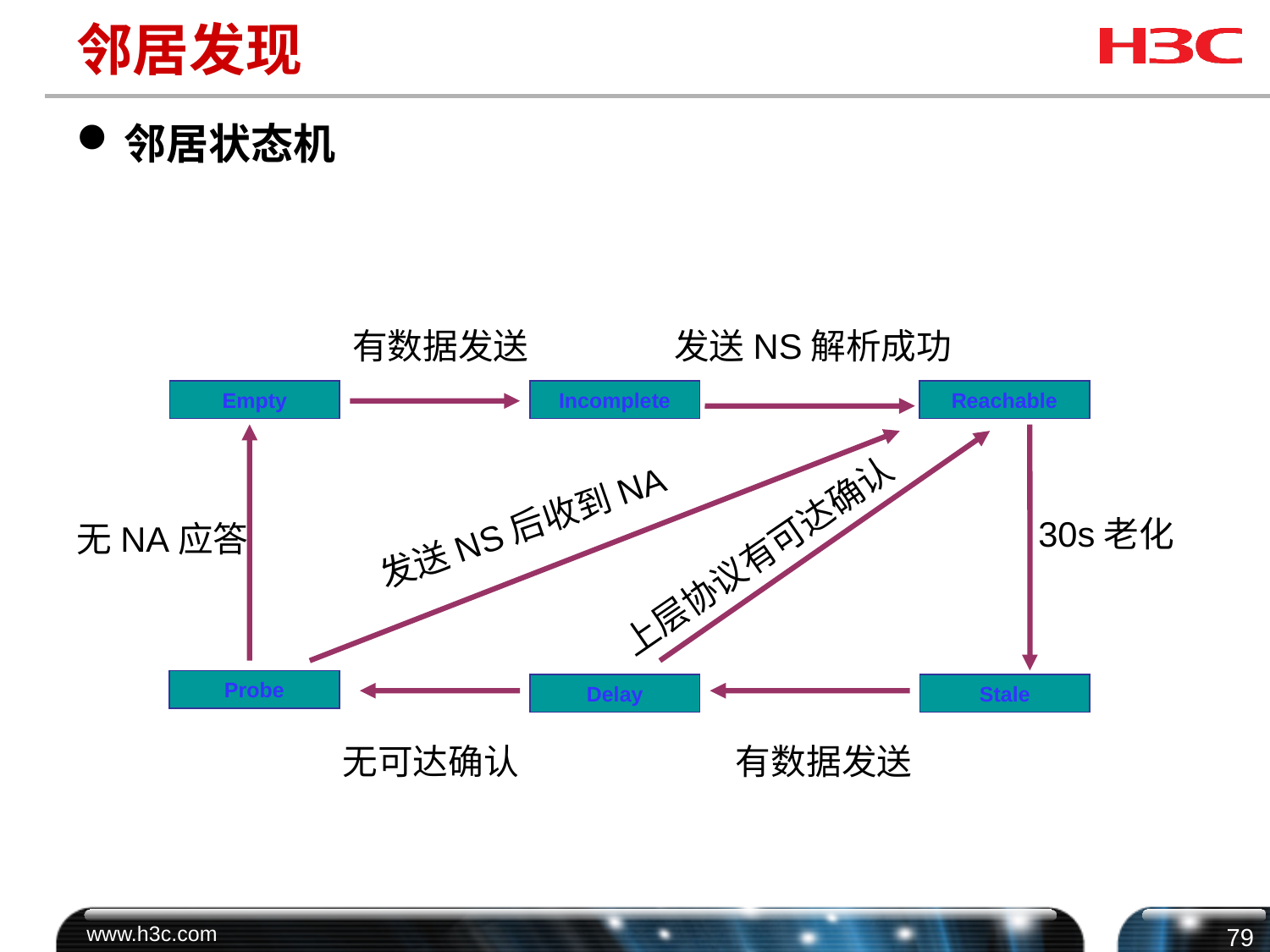

# 邻居发现
邻居状态机
发送NS解析成功
有数据发送
Empty
Incomplete
Reachable

发送NS后收到NA
30s老化
无NA应答
上层协议有可达确认
Probe
Delay
Stale

无可达确认
有数据发送